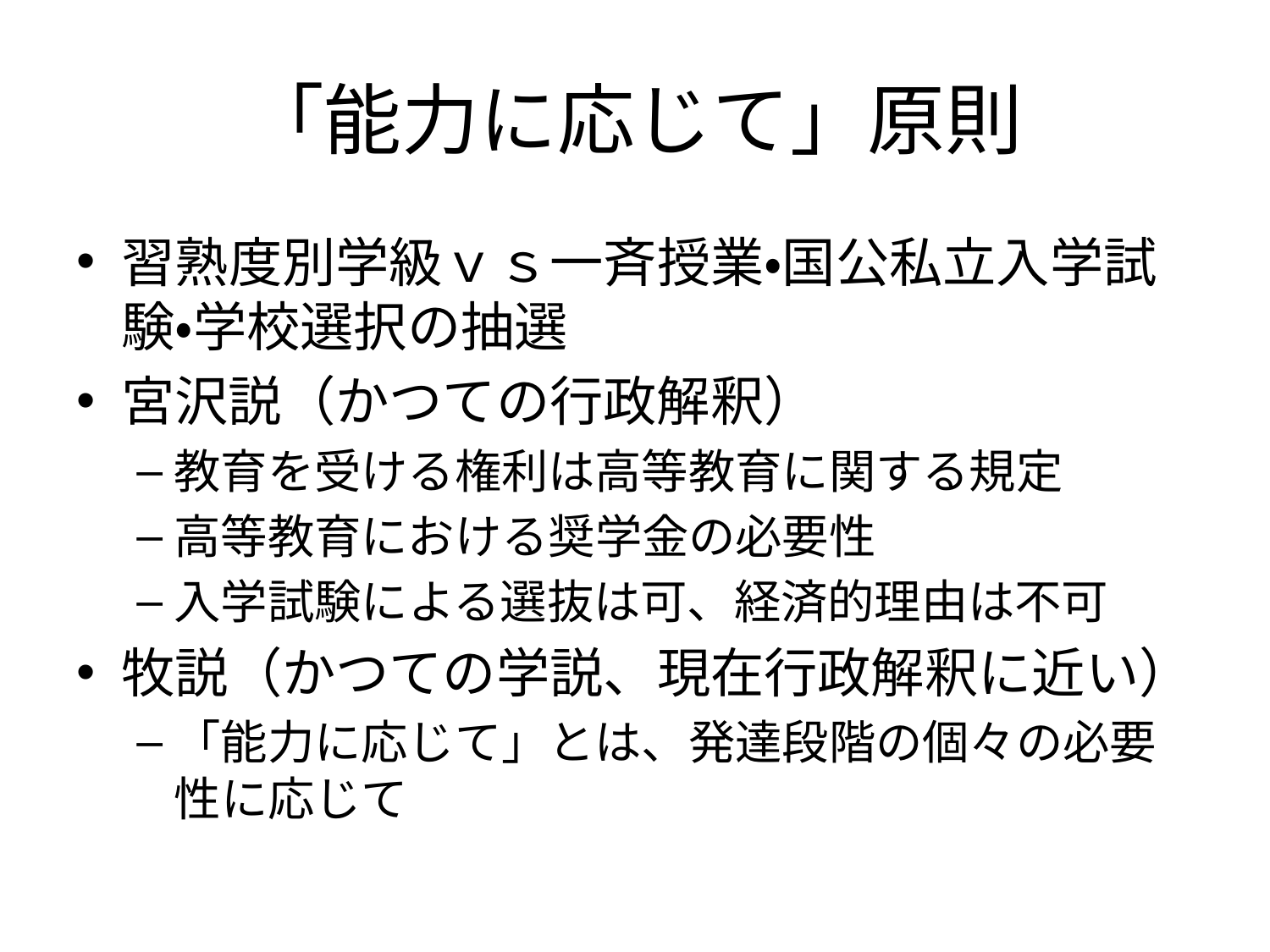

# 「能力に応じて」原則
習熟度別学級ｖｓ一斉授業・国公私立入学試験・学校選択の抽選
宮沢説（かつての行政解釈）
教育を受ける権利は高等教育に関する規定
高等教育における奨学金の必要性
入学試験による選抜は可、経済的理由は不可
牧説（かつての学説、現在行政解釈に近い）
「能力に応じて」とは、発達段階の個々の必要性に応じて